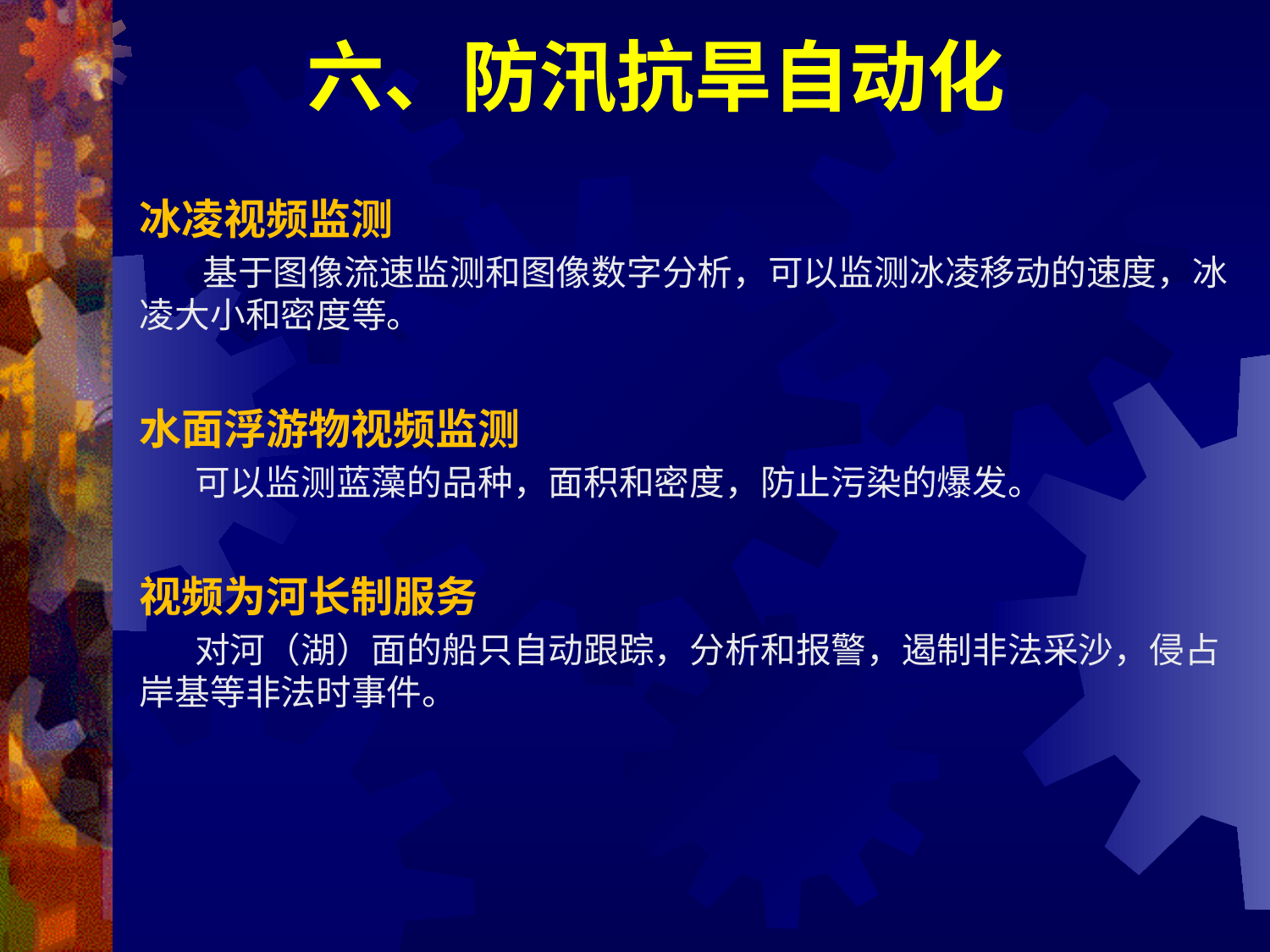

# 六、防汛抗旱自动化

冰凌视频监测
       基于图像流速监测和图像数字分析，可以监测冰凌移动的速度，冰凌大小和密度等。

水面浮游物视频监测
      可以监测蓝藻的品种，面积和密度，防止污染的爆发。

视频为河长制服务
      对河（湖）面的船只自动跟踪，分析和报警，遏制非法采沙，侵占岸基等非法时事件。